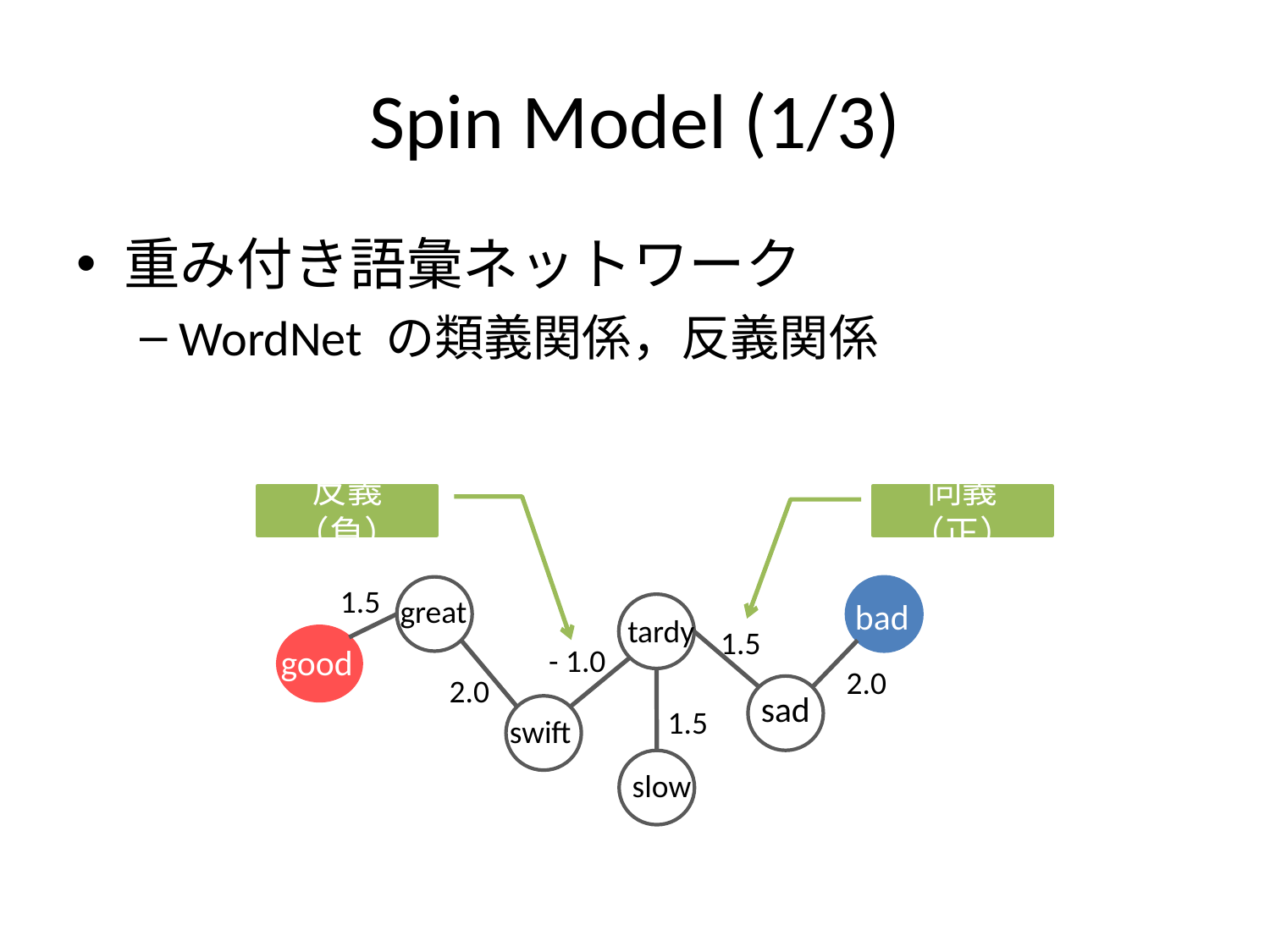

# Spin Model (1/3)
重み付き語彙ネットワーク
WordNet の類義関係，反義関係

反義（負）
同義（正）
1.5

great
bad

tardy
1.5

good
- 1.0
2.0
2.0

sad

1.5
swift

slow